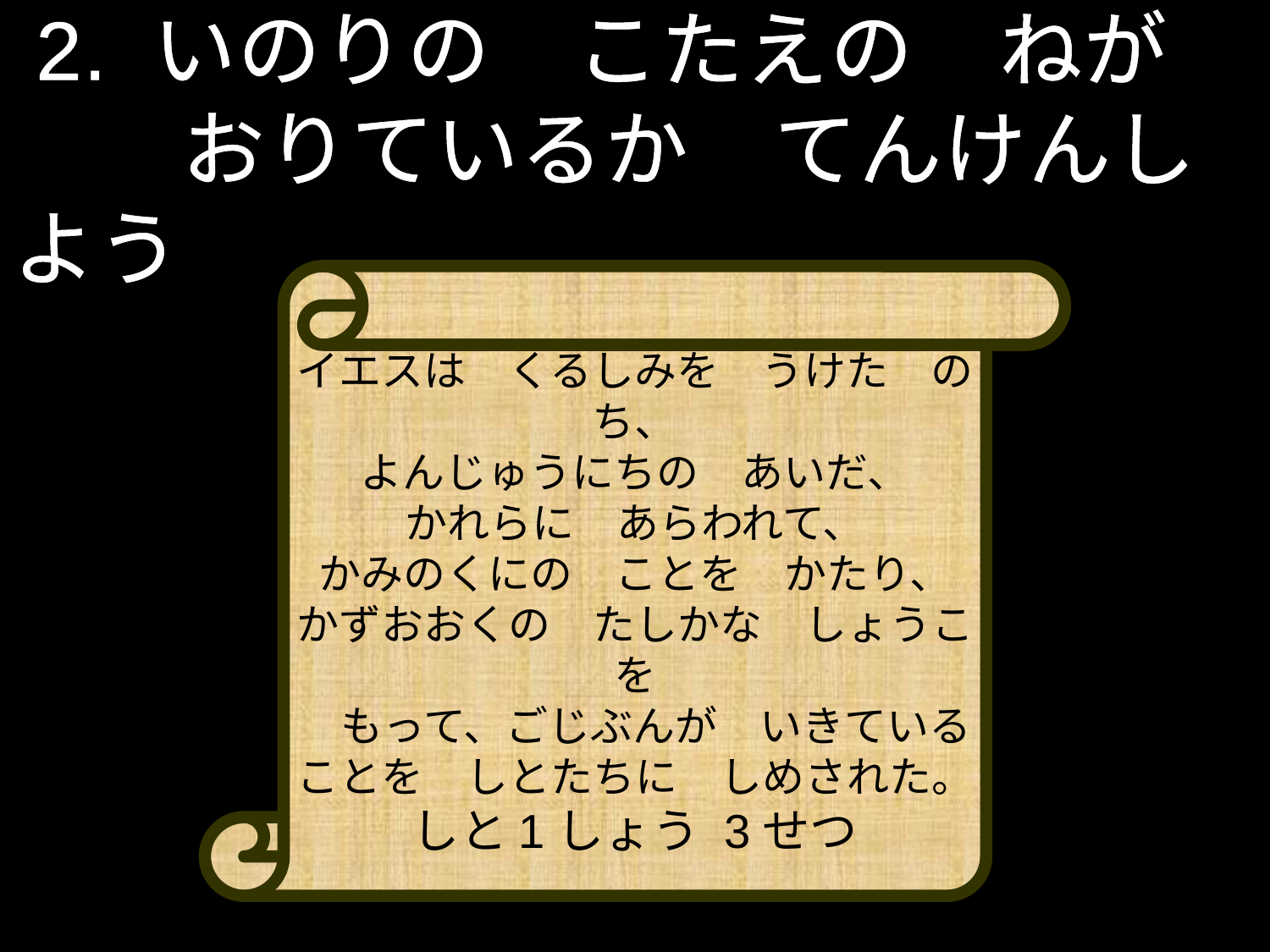

# 2. いのりの　こたえの　ねが　 　　おりているか　てんけんしよう
イエスは　くるしみを　うけた　のち、
よんじゅうにちの　あいだ、
かれらに　あらわれて、
かみのくにの　ことを　かたり、
かずおおくの　たしかな　しょうこを
　もって、ごじぶんが　いきている
ことを　しとたちに　しめされた。
しと1しょう 3せつ